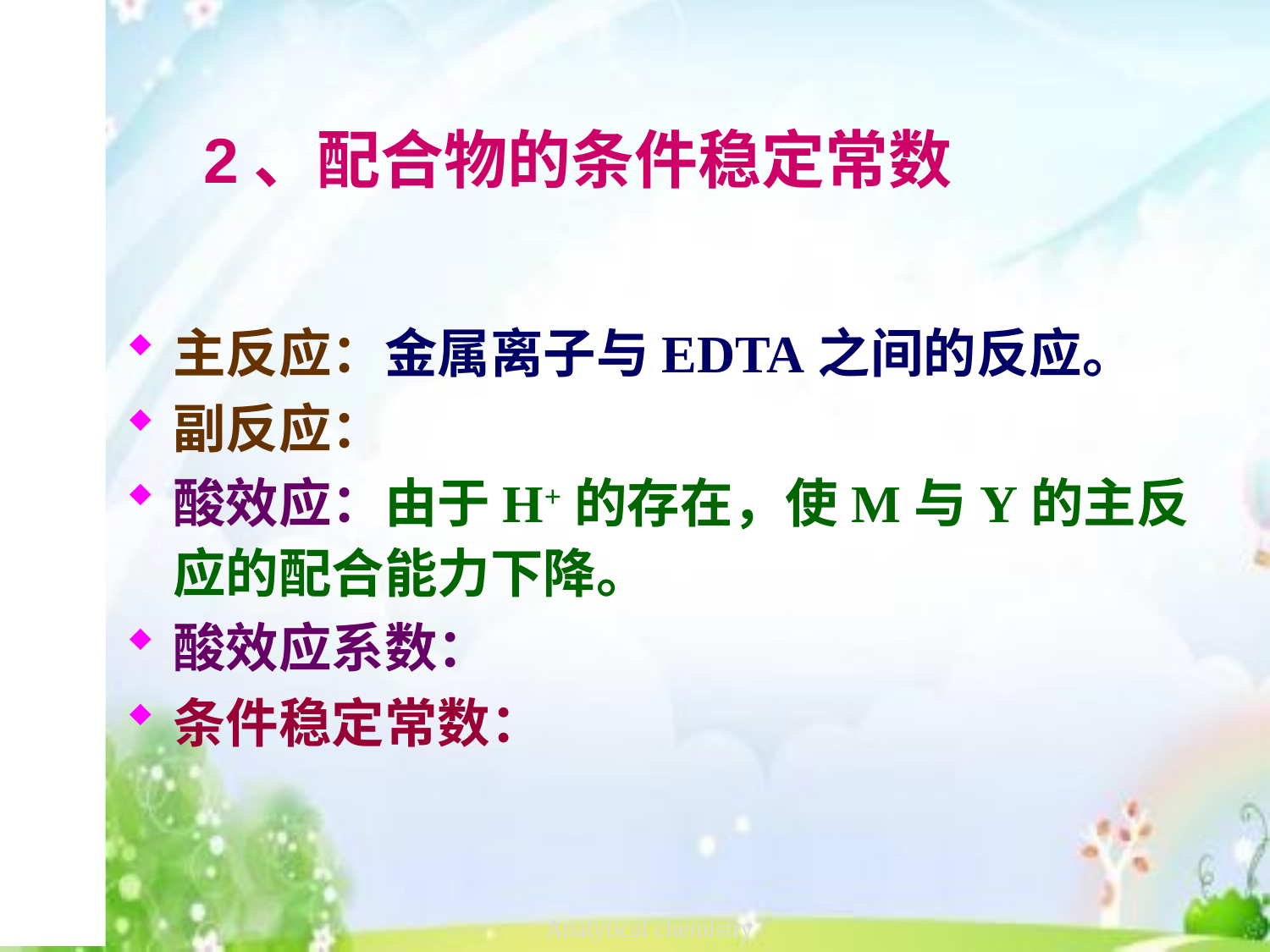

# 2、配合物的条件稳定常数
主反应：金属离子与EDTA之间的反应。
副反应：
酸效应：由于H+的存在，使M与Y的主反应的配合能力下降。
酸效应系数：
条件稳定常数：

Analytical chemistry
8